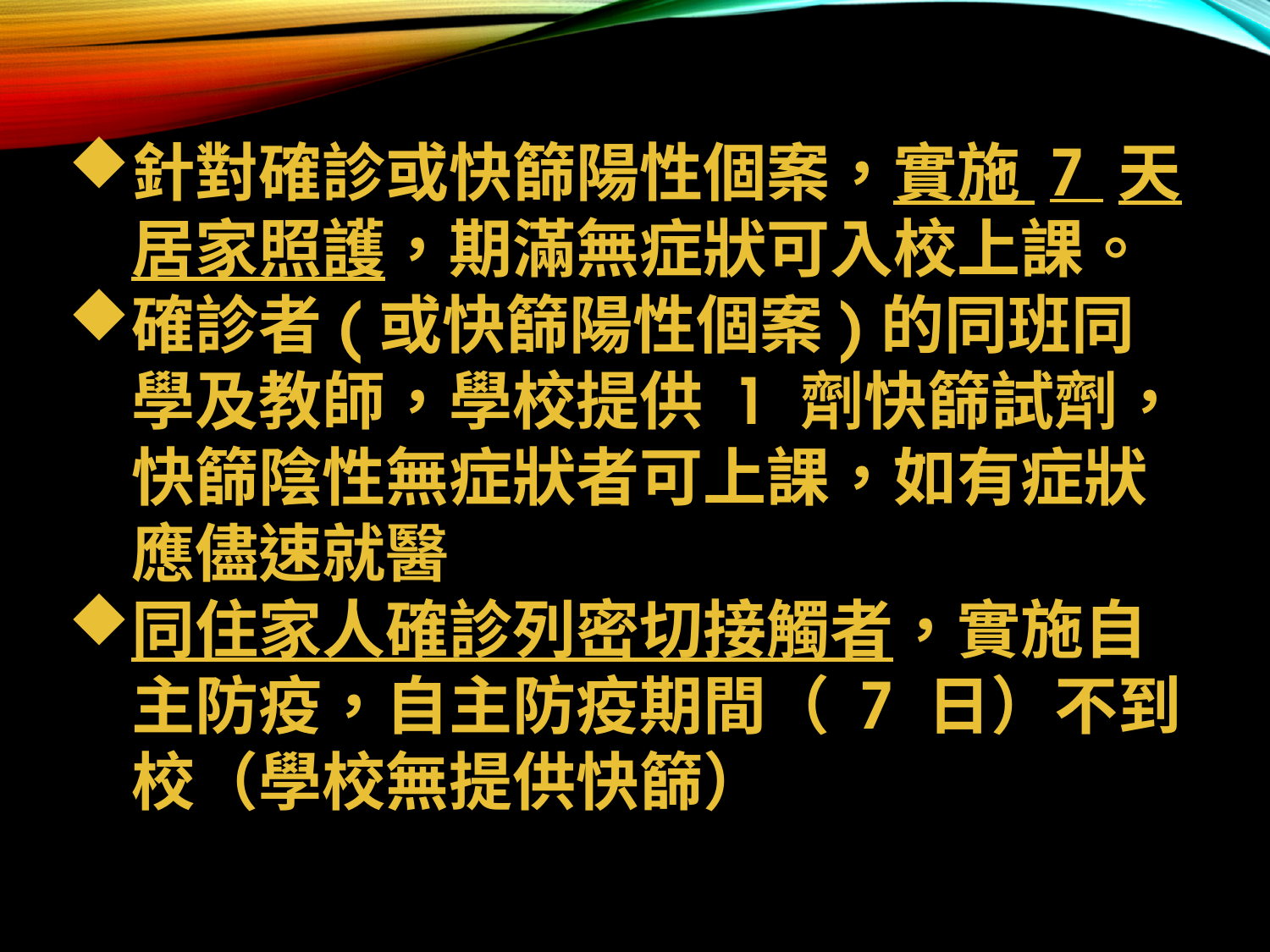

針對確診或快篩陽性個案，實施 7 天居家照護，期滿無症狀可入校上課。
確診者(或快篩陽性個案)的同班同學及教師，學校提供 1 劑快篩試劑，快篩陰性無症狀者可上課，如有症狀應儘速就醫
同住家人確診列密切接觸者，實施自主防疫，自主防疫期間（ 7 日）不到校（學校無提供快篩）